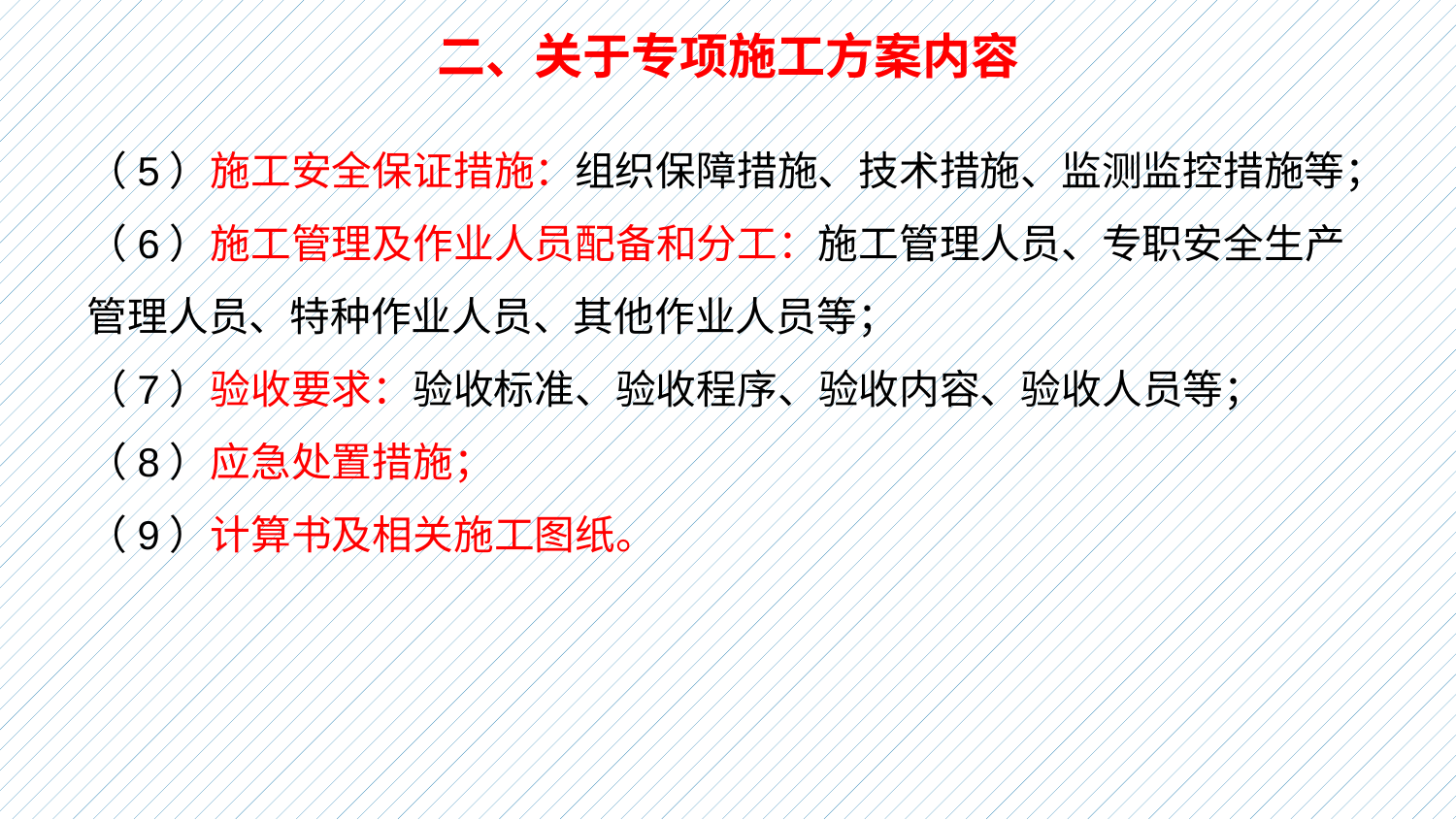

# 二、关于专项施工方案内容
（5）施工安全保证措施：组织保障措施、技术措施、监测监控措施等；
（6）施工管理及作业人员配备和分工：施工管理人员、专职安全生产管理人员、特种作业人员、其他作业人员等；
（7）验收要求：验收标准、验收程序、验收内容、验收人员等；
（8）应急处置措施；
（9）计算书及相关施工图纸。